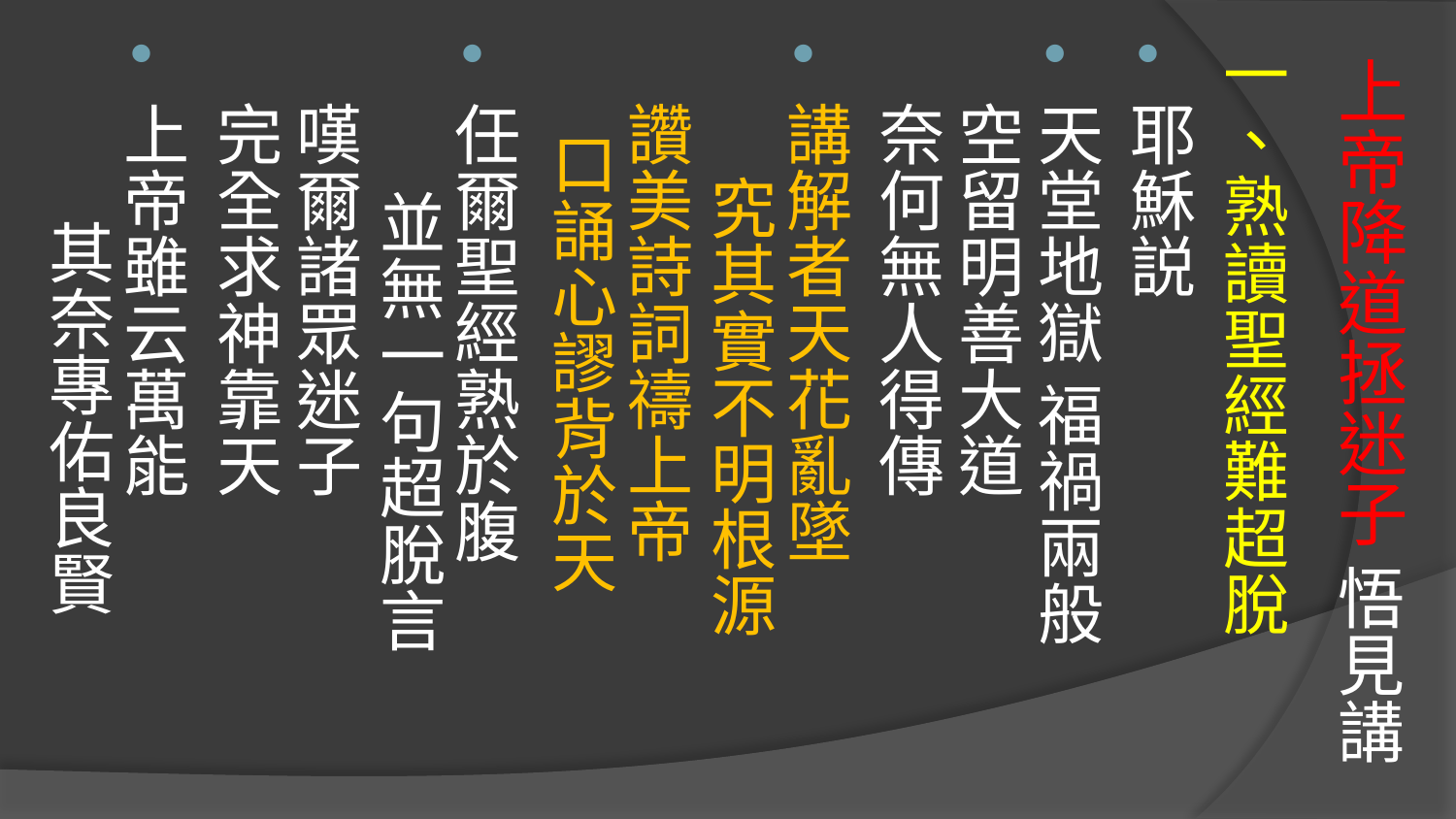

一、熟讀聖經難超脫
耶穌説
天堂地獄 福禍兩般
空留明善大道                 奈何無人得傳
講解者天花亂墜                    究其實不明根源
讚美詩詞禱上帝　             口誦心謬背於天
任爾聖經熟於腹　                 並無一句超脫言
嘆爾諸眾迷子                    完全求神靠天
上帝雖云萬能                            其奈專佑良賢
# 上帝降道拯迷子 悟見講